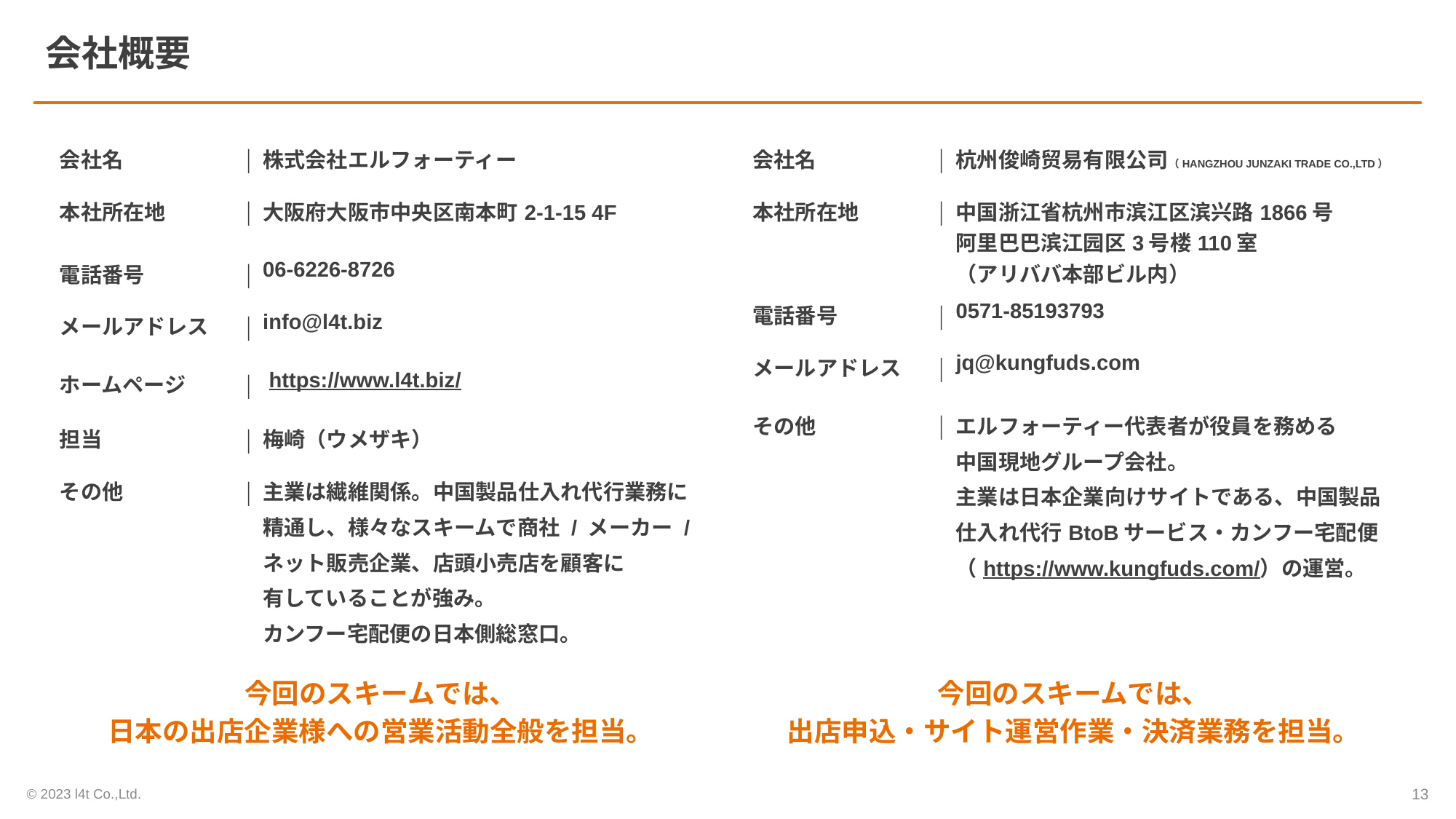

# 会社概要
| 会社名 | ｜ | 株式会社エルフォーティー |
| --- | --- | --- |
| 本社所在地 | ｜ | 大阪府大阪市中央区南本町2-1-15 4F |
| 電話番号 | ｜ | 06-6226-8726 |
| メールアドレス | ｜ | info@l4t.biz |
| ホームページ | ｜ | https://www.l4t.biz/ |
| 担当 | ｜ | 梅崎（ウメザキ） |
| その他 | ｜ | 主業は繊維関係。中国製品仕入れ代行業務に 精通し、様々なスキームで商社 / メーカー / ネット販売企業、店頭小売店を顧客に 有していることが強み。 カンフー宅配便の日本側総窓口。 |
|  |  | info@zonexpert.co.jp |
|  |  | http://zonexpert.co.jp |
|  |  | Amazonを専門とした売上拡大運用代行、コンサルティング、 広告運用、物販事業、撮影、画像作成 |
| 会社名 | ｜ | 杭州俊崎贸易有限公司（HANGZHOU JUNZAKI TRADE CO.,LTD） |
| --- | --- | --- |
| 本社所在地 | ｜ | 中国浙江省杭州市滨江区滨兴路1866号 阿里巴巴滨江园区3号楼110室 （アリババ本部ビル内） |
| 電話番号 | ｜ | 0571-85193793 |
| メールアドレス | ｜ | jq@kungfuds.com |
| その他 | ｜ | エルフォーティー代表者が役員を務める 中国現地グループ会社。 主業は日本企業向けサイトである、中国製品 仕入れ代行BtoBサービス・カンフー宅配便 （https://www.kungfuds.com/）の運営。 |
|  |  | info@zonexpert.co.jp |
|  |  | http://zonexpert.co.jp |
|  |  | Amazonを専門とした売上拡大運用代行、コンサルティング、 広告運用、物販事業、撮影、画像作成 |
今回のスキームでは、
日本の出店企業様への営業活動全般を担当。
今回のスキームでは、
出店申込・サイト運営作業・決済業務を担当。
©︎ 2023 l4t Co.,Ltd.
13